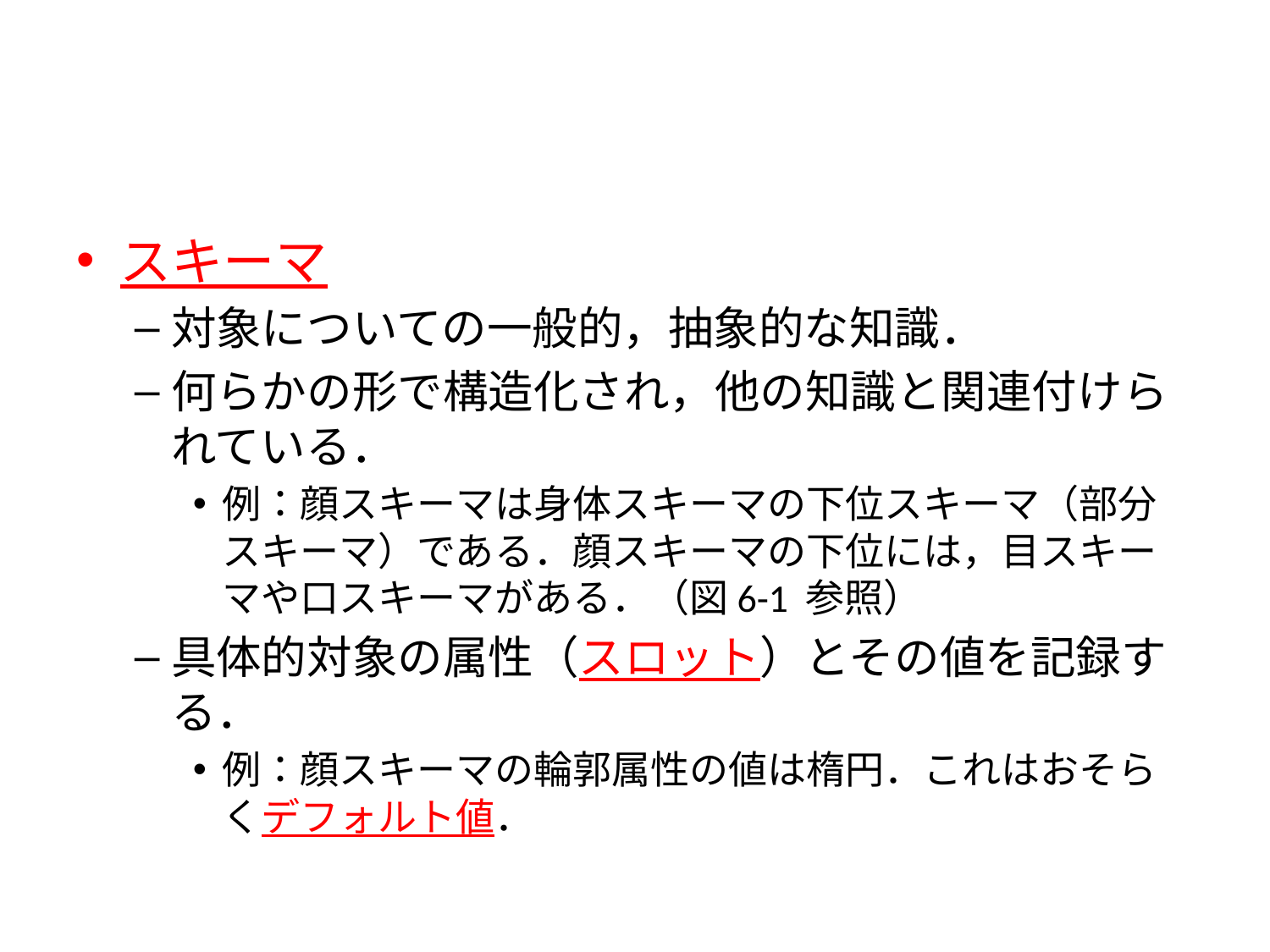

#
スキーマ
対象についての一般的，抽象的な知識．
何らかの形で構造化され，他の知識と関連付けられている．
例：顔スキーマは身体スキーマの下位スキーマ（部分スキーマ）である．顔スキーマの下位には，目スキーマや口スキーマがある．（図6-1 参照）
具体的対象の属性（スロット）とその値を記録する．
例：顔スキーマの輪郭属性の値は楕円．これはおそらくデフォルト値．